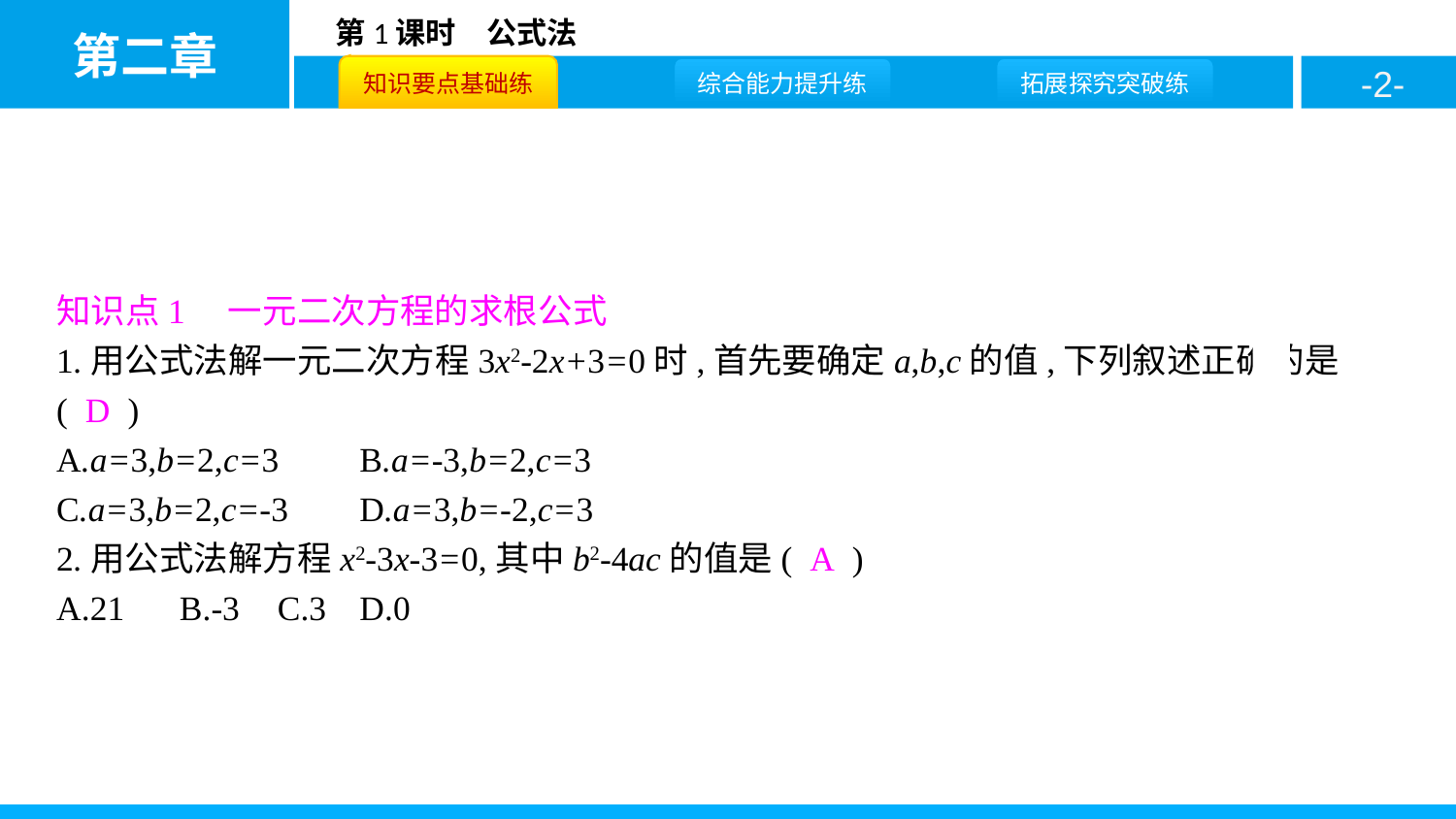

知识点1　一元二次方程的求根公式
1.用公式法解一元二次方程3x2-2x+3=0时,首先要确定a,b,c的值,下列叙述正确的是(  D  )
A.a=3,b=2,c=3	B.a=-3,b=2,c=3
C.a=3,b=2,c=-3	D.a=3,b=-2,c=3
2.用公式法解方程x2-3x-3=0,其中b2-4ac的值是(  A  )
A.21	B.-3	C.3	D.0